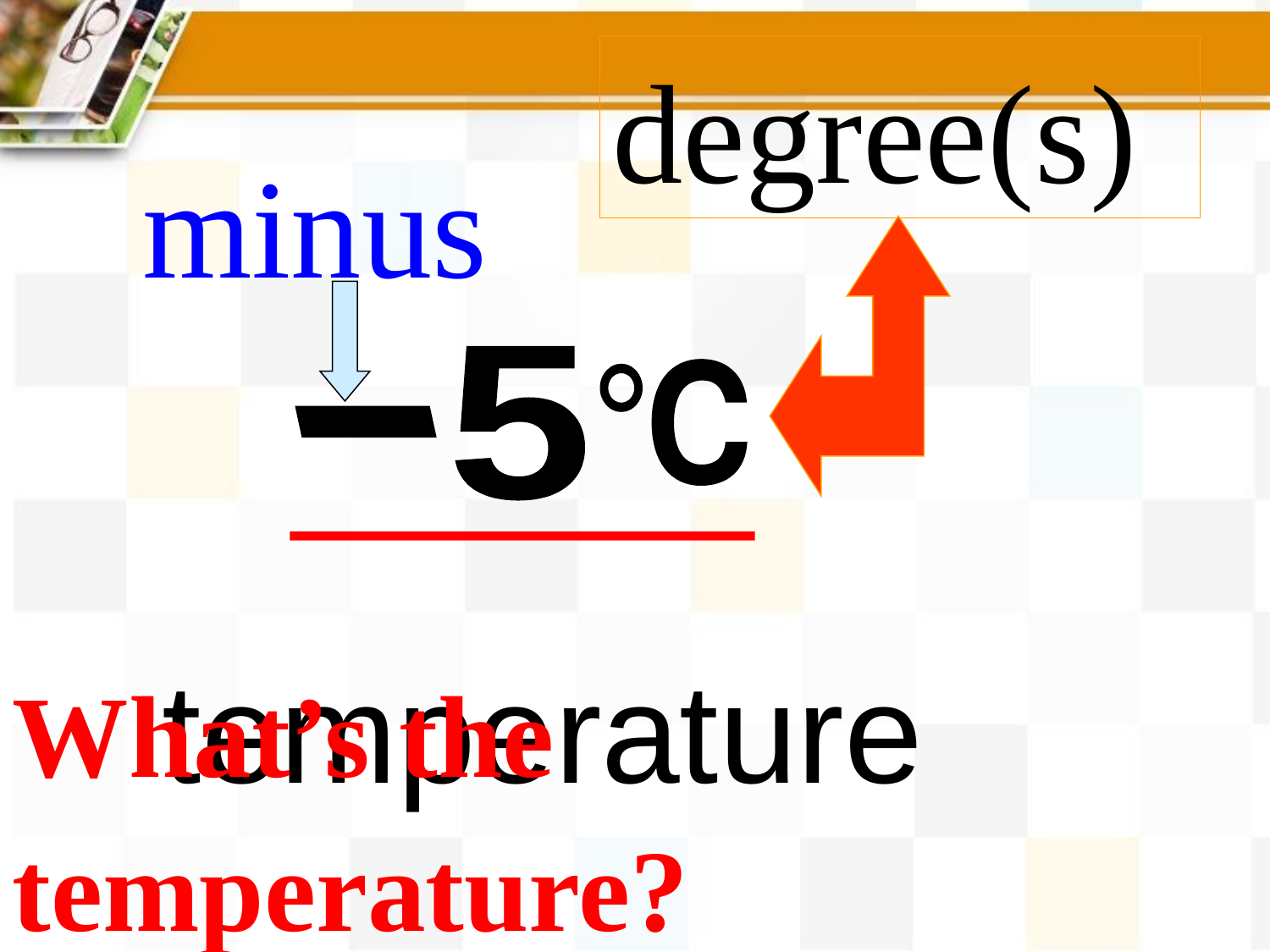

degree(s)

minus

5
℃
一

temperature
What’s the temperature?